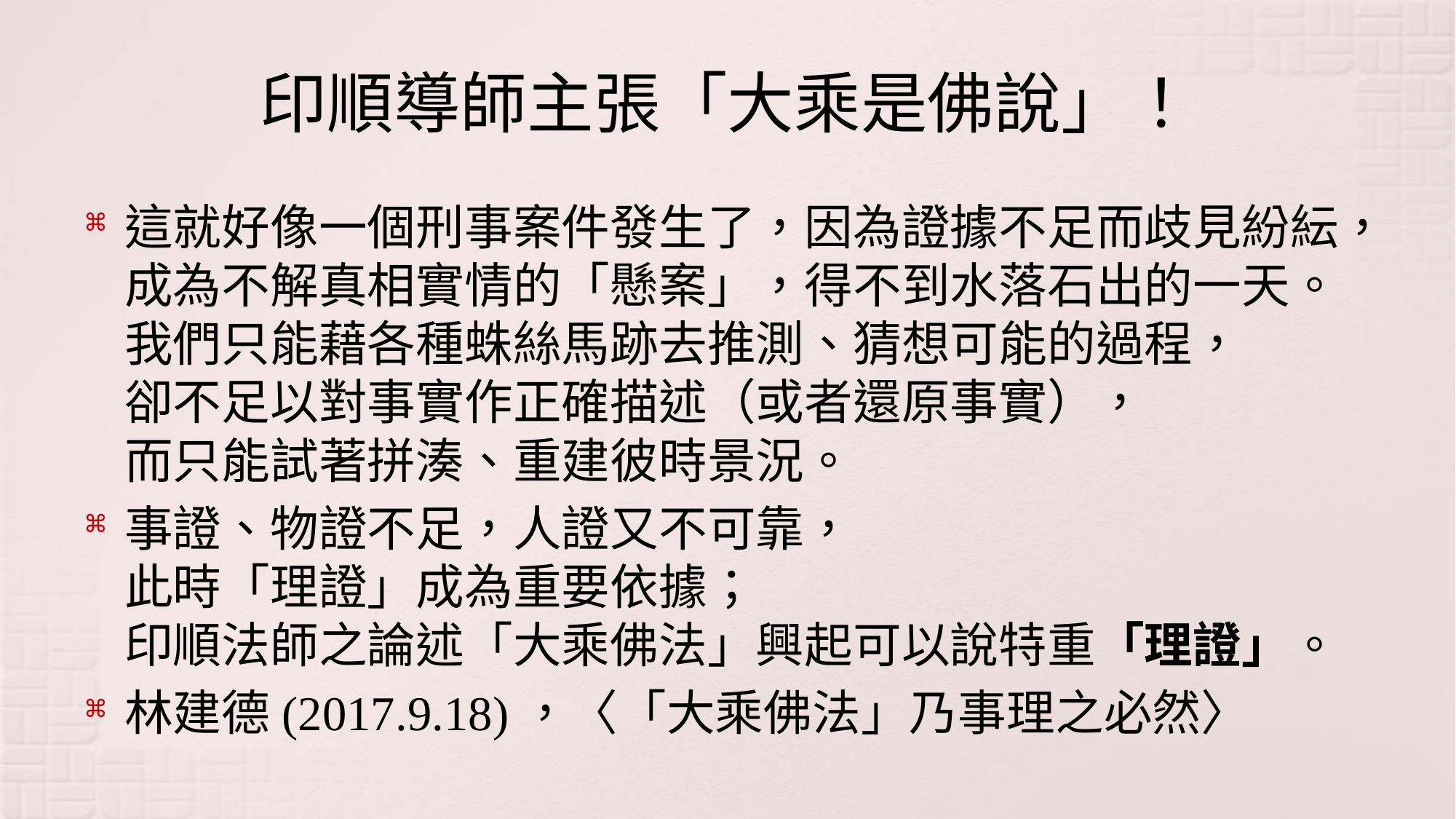

# 印順導師主張「大乘是佛說」！
這就好像一個刑事案件發生了，因為證據不足而歧見紛紜，成為不解真相實情的「懸案」，得不到水落石出的一天。
我們只能藉各種蛛絲馬跡去推測、猜想可能的過程，
卻不足以對事實作正確描述（或者還原事實），
而只能試著拼湊、重建彼時景況。
事證、物證不足，人證又不可靠，
此時「理證」成為重要依據；
印順法師之論述「大乘佛法」興起可以說特重「理證」。
林建德(2017.9.18)，〈「大乘佛法」乃事理之必然〉